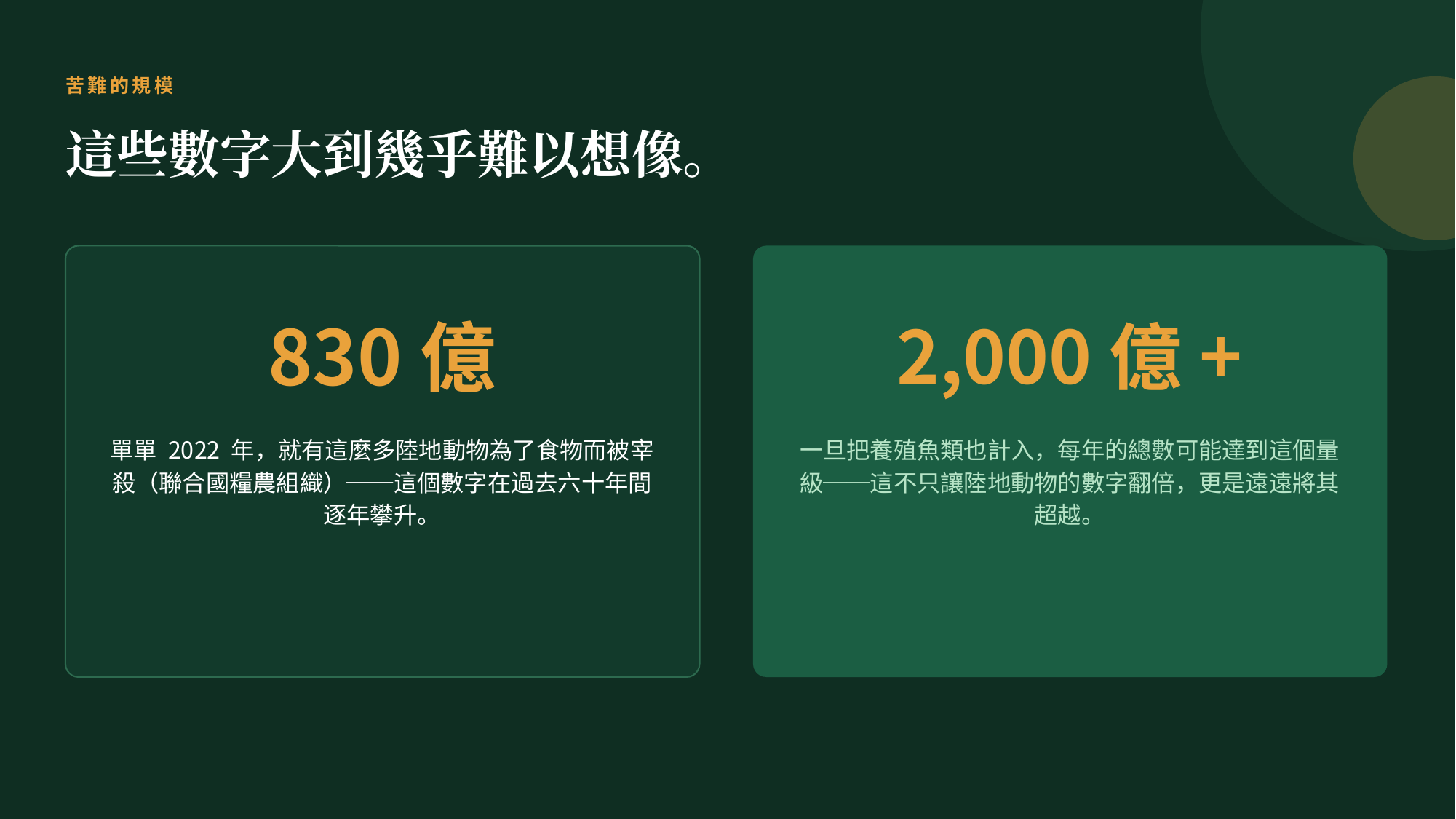

苦難的規模

這些數字大到幾乎難以想像。

830億
2,000億+
單單 2022 年，就有這麼多陸地動物為了食物而被宰殺（聯合國糧農組織）──這個數字在過去六十年間逐年攀升。
一旦把養殖魚類也計入，每年的總數可能達到這個量級──這不只讓陸地動物的數字翻倍，更是遠遠將其超越。